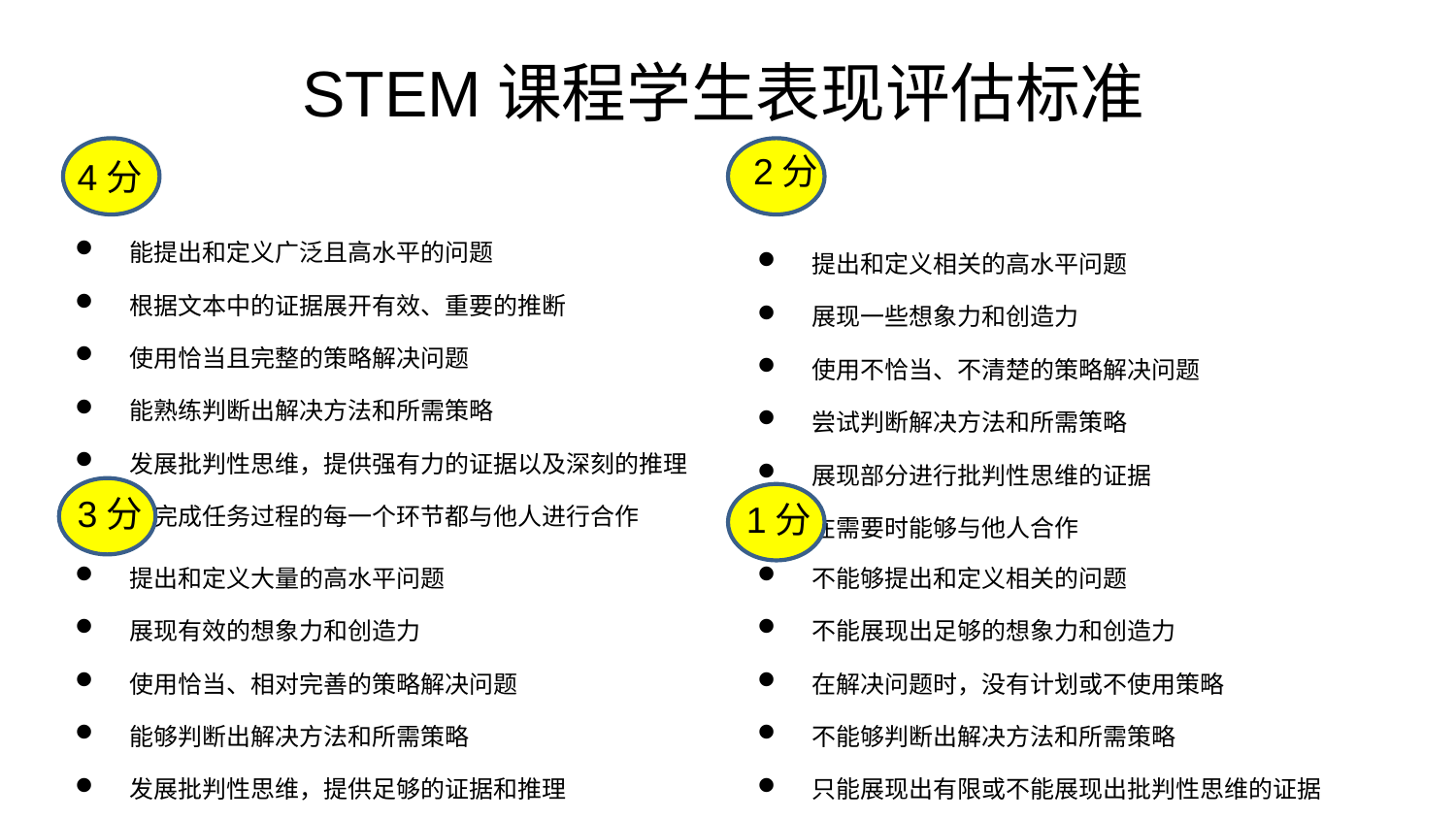

# STEM课程学生表现评估标准

2分
4分
| 能提出和定义广泛且高水平的问题 根据文本中的证据展开有效、重要的推断 使用恰当且完整的策略解决问题 能熟练判断出解决方法和所需策略 发展批判性思维，提供强有力的证据以及深刻的推理 在完成任务过程的每一个环节都与他人进行合作 |
| --- |
| 提出和定义相关的高水平问题 展现一些想象力和创造力 使用不恰当、不清楚的策略解决问题 尝试判断解决方法和所需策略 展现部分进行批判性思维的证据 在需要时能够与他人合作 |
| --- |

3分
1分
| 提出和定义大量的高水平问题 展现有效的想象力和创造力 使用恰当、相对完善的策略解决问题 能够判断出解决方法和所需策略 发展批判性思维，提供足够的证据和推理 在完成任务的大部分环节中，与他人合作 |
| --- |
| 不能够提出和定义相关的问题 不能展现出足够的想象力和创造力 在解决问题时，没有计划或不使用策略 不能够判断出解决方法和所需策略 只能展现出有限或不能展现出批判性思维的证据 不与他人合作 |
| --- |